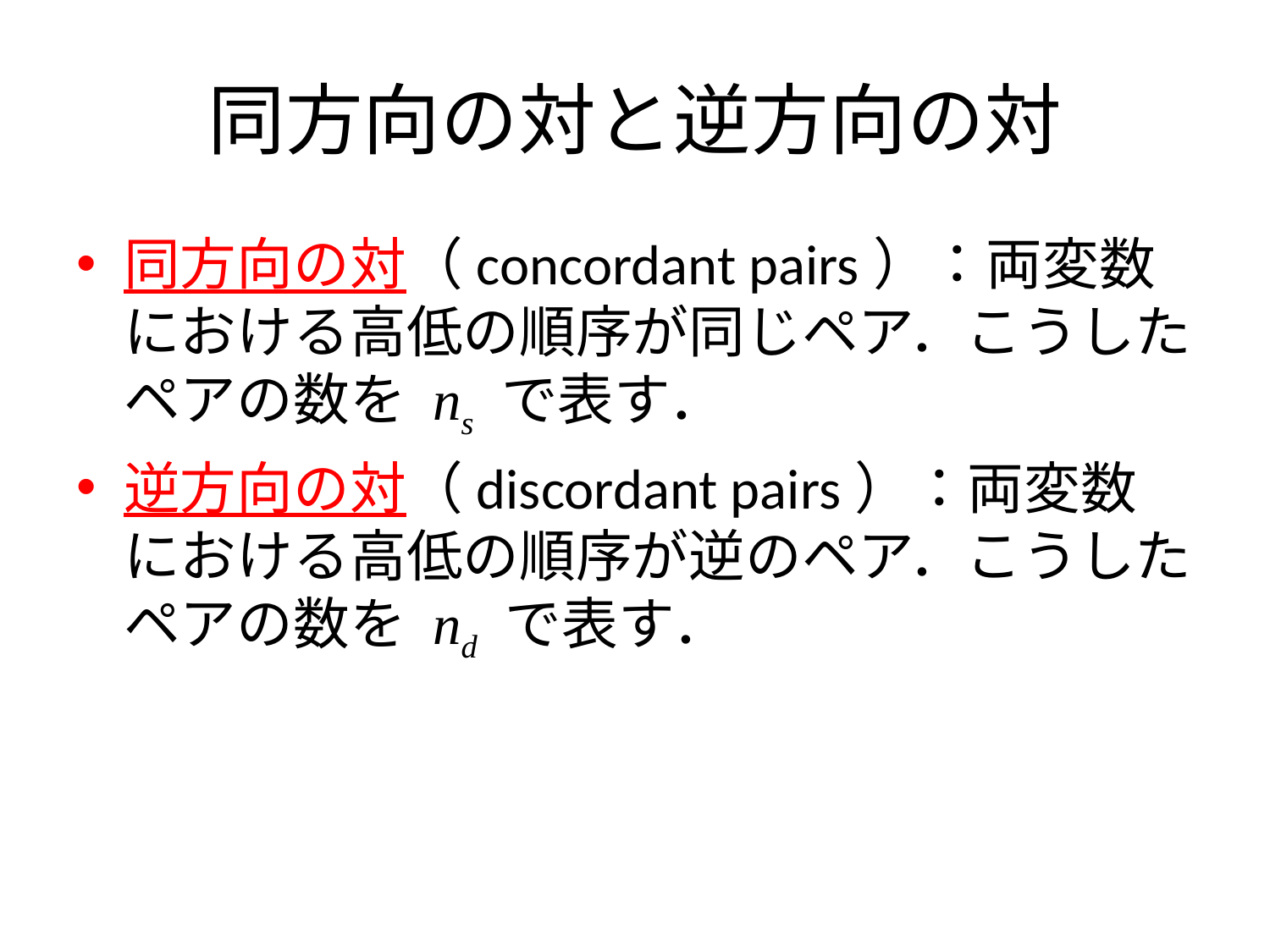

# 同方向の対と逆方向の対
同方向の対（concordant pairs）：両変数における高低の順序が同じペア．こうしたペアの数を ns で表す．
逆方向の対（discordant pairs）：両変数における高低の順序が逆のペア．こうしたペアの数を nd で表す．